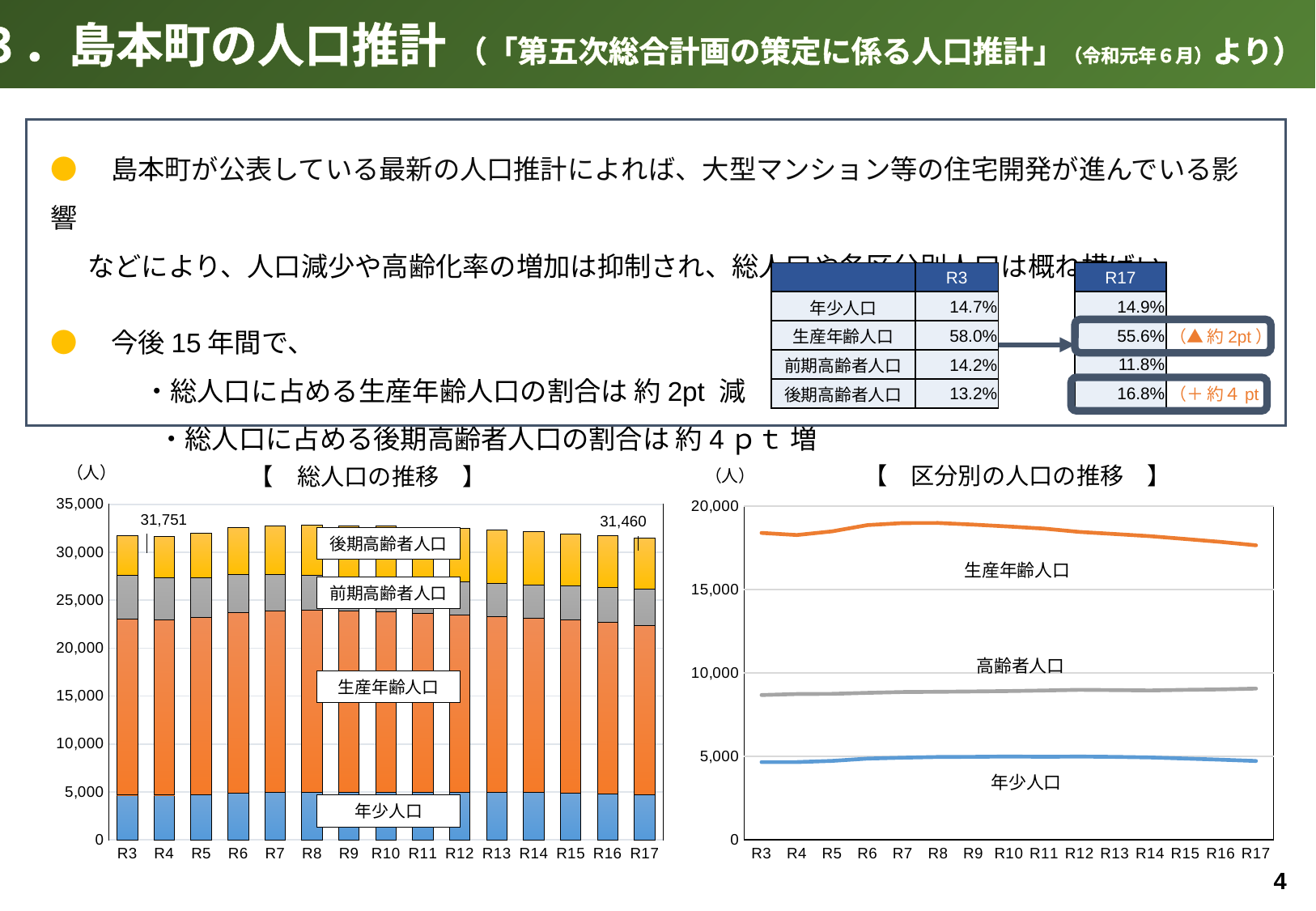

３．島本町の人口推計 （「第五次総合計画の策定に係る人口推計」（令和元年６月）より）

●　島本町が公表している最新の人口推計によれば、大型マンション等の住宅開発が進んでいる影響
     などにより、人口減少や高齢化率の増加は抑制され、総人口や各区分別人口は概ね横ばい

●　今後15年間で、
　　  　・総人口に占める生産年齢人口の割合は 約2pt 減
　　　　・総人口に占める後期高齢者人口の割合は 約4ｐｔ 増
| R17 |
| --- |
| 14.9% |
| 55.6% |
| 11.8% |
| 16.8% |
|  | R3 |
| --- | --- |
| 年少人口 | 14.7% |
| 生産年齢人口 | 58.0% |
| 前期高齢者人口 | 14.2% |
| 後期高齢者人口 | 13.2% |

（▲ 約2pt）

（＋ 約４pt）
【　区分別の人口の推移　】
【　総人口の推移　】
（人）
（人）

### Chart

| Category | 年少人口 | 生産年齢人口 | 前期高齢者人口 | 後期高齢者人口 |
|---|---|---|---|---|
| R3 | 4666.0 | 18402.0 | 4505.0 | 4178.0 |
| R4 | 4665.0 | 18276.0 | 4377.0 | 4365.0 |
| R5 | 4735.0 | 18496.0 | 4120.0 | 4636.0 |
| R6 | 4875.0 | 18871.0 | 3914.0 | 4902.0 |
| R7 | 4928.0 | 18992.0 | 3740.0 | 5123.0 |
| R8 | 4970.0 | 18999.0 | 3592.0 | 5286.0 |
| R9 | 4981.0 | 18900.0 | 3474.0 | 5423.0 |
| R10 | 4999.0 | 18786.0 | 3437.0 | 5484.0 |
| R11 | 4982.0 | 18660.0 | 3417.0 | 5538.0 |
| R12 | 4998.0 | 18461.0 | 3465.0 | 5530.0 |
| R13 | 4978.0 | 18337.0 | 3453.0 | 5524.0 |
| R14 | 4943.0 | 18208.0 | 3463.0 | 5496.0 |
| R15 | 4878.0 | 18039.0 | 3583.0 | 5411.0 |
| R16 | 4809.0 | 17864.0 | 3650.0 | 5370.0 |
| R17 | 4730.0 | 17661.0 | 3748.0 | 5321.0 |

### Chart

| Category | 年少人口 | 生産年齢人口 | 高齢者人口 |
|---|---|---|---|
| R3 | 4666.0 | 18402.0 | 8683.0 |
| R4 | 4665.0 | 18276.0 | 8742.0 |
| R5 | 4735.0 | 18496.0 | 8756.0 |
| R6 | 4875.0 | 18871.0 | 8816.0 |
| R7 | 4928.0 | 18992.0 | 8863.0 |
| R8 | 4970.0 | 18999.0 | 8878.0 |
| R9 | 4981.0 | 18900.0 | 8897.0 |
| R10 | 4999.0 | 18786.0 | 8921.0 |
| R11 | 4982.0 | 18660.0 | 8955.0 |
| R12 | 4998.0 | 18461.0 | 8995.0 |
| R13 | 4978.0 | 18337.0 | 8977.0 |
| R14 | 4943.0 | 18208.0 | 8959.0 |
| R15 | 4878.0 | 18039.0 | 8994.0 |
| R16 | 4809.0 | 17864.0 | 9020.0 |
| R17 | 4730.0 | 17661.0 | 9069.0 |
31,751
31,460
後期高齢者人口
生産年齢人口
前期高齢者人口
高齢者人口
生産年齢人口
年少人口
年少人口
4